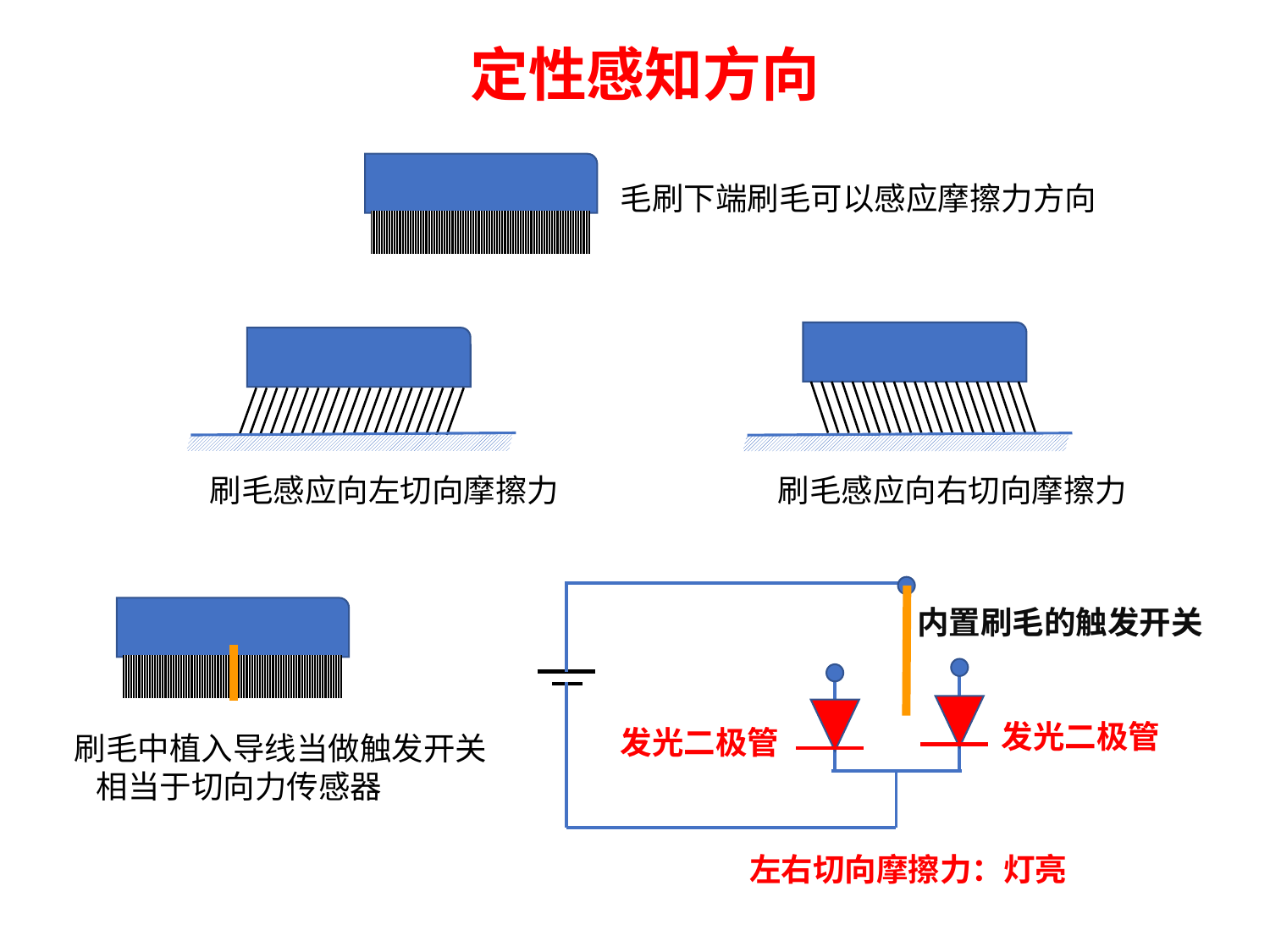

# 定性感知方向

毛刷下端刷毛可以感应摩擦力方向

刷毛感应向左切向摩擦力
刷毛感应向右切向摩擦力

内置刷毛的触发开关

发光二极管
发光二极管
刷毛中植入导线当做触发开关
  相当于切向力传感器
左右切向摩擦力：灯亮